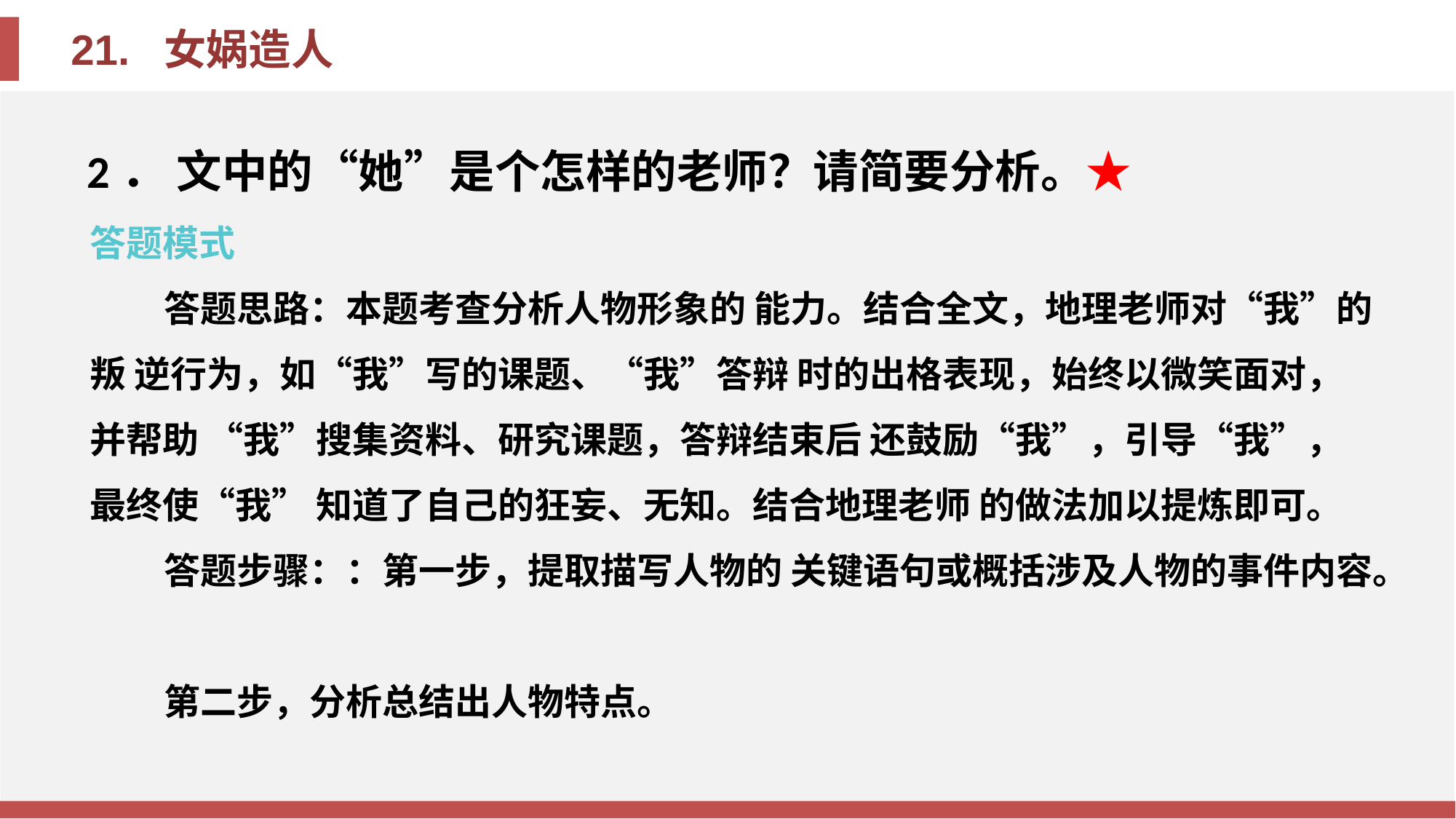

2． 文中的“她”是个怎样的老师？请简要分析。★
答题模式
答题思路：本题考查分析人物形象的 能力。结合全文，地理老师对“我”的叛 逆行为，如“我”写的课题、“我”答辩 时的出格表现，始终以微笑面对，并帮助 “我”搜集资料、研究课题，答辩结束后 还鼓励“我”，引导“我”，最终使“我” 知道了自己的狂妄、无知。结合地理老师 的做法加以提炼即可。
答题步骤：：第一步，提取描写人物的 关键语句或概括涉及人物的事件内容。
第二步，分析总结出人物特点。